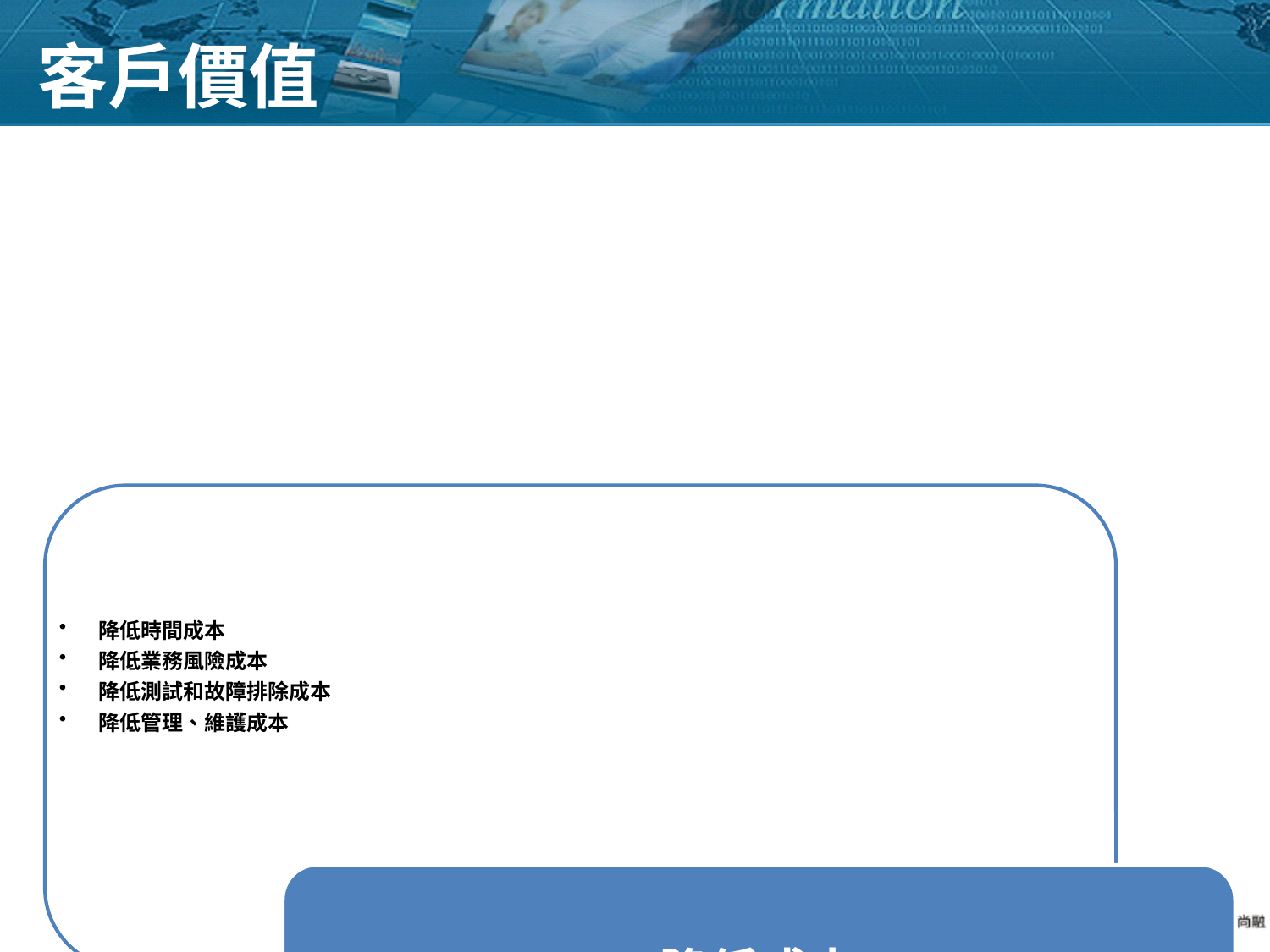

客戶價值
降低時間成本
降低業務風險成本
降低測試和故障排除成本
降低管理、維護成本